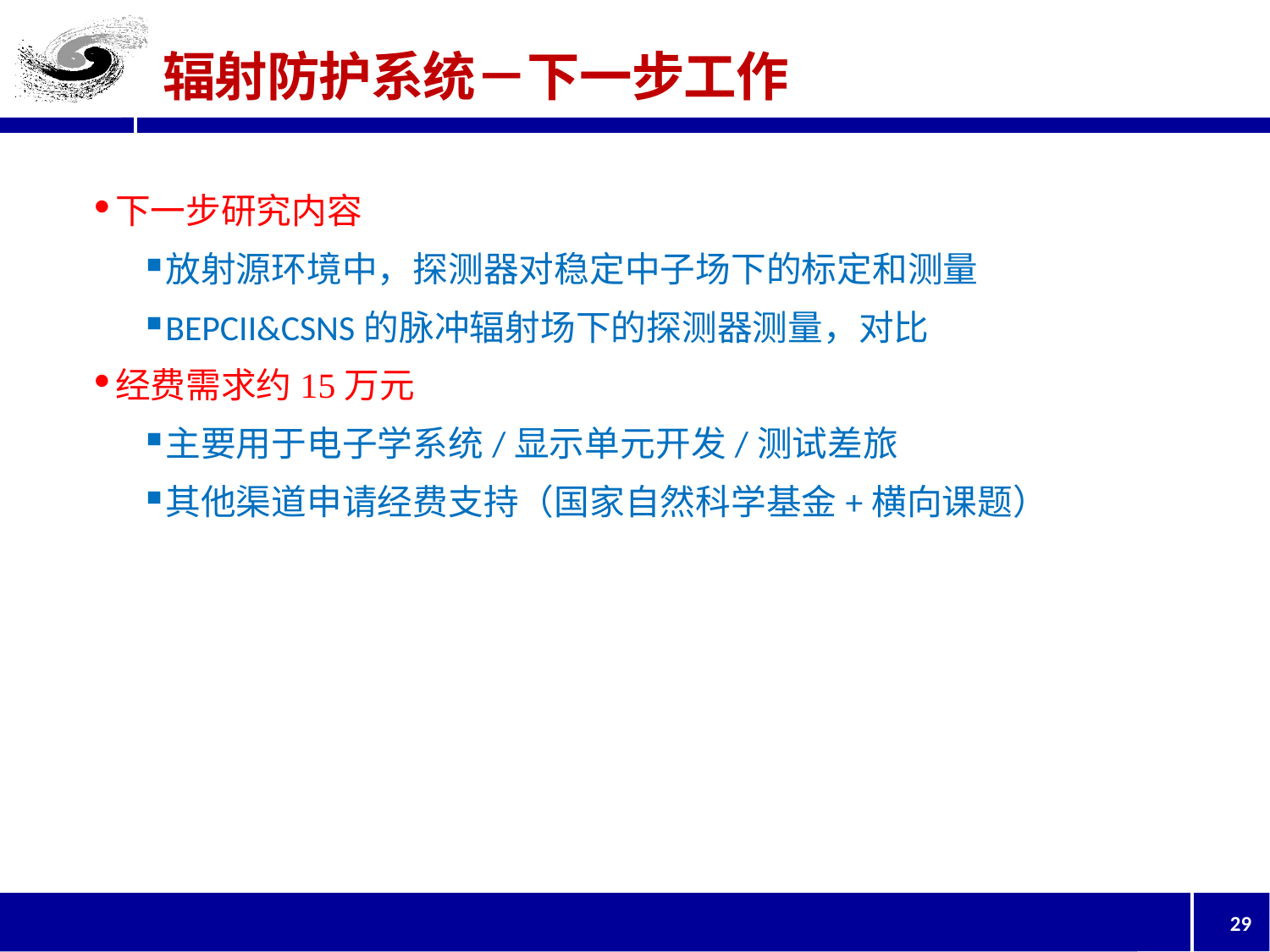

辐射防护系统－下一步工作
下一步研究内容
放射源环境中，探测器对稳定中子场下的标定和测量
BEPCII&CSNS的脉冲辐射场下的探测器测量，对比
经费需求约15万元
主要用于电子学系统/显示单元开发/测试差旅
其他渠道申请经费支持（国家自然科学基金+横向课题）